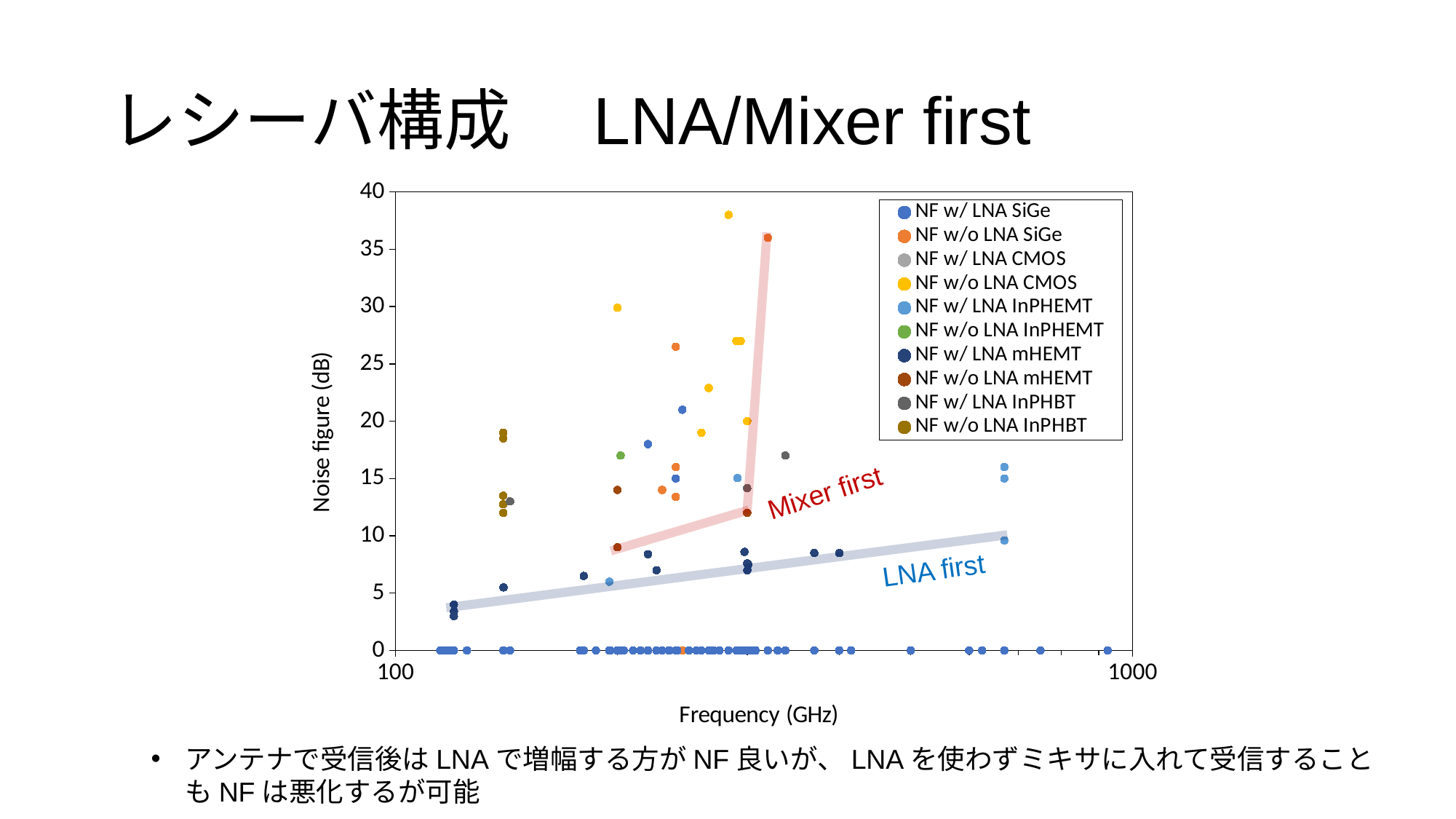

# レシーバ構成　LNA/Mixer first

### Chart

| Category | NF w/ LNA SiGe | NF w/o LNA SiGe | NF w/ LNA CMOS | NF w/o LNA CMOS | NF w/ LNA InPHEMT | NF w/o LNA InPHEMT | NF w/ LNA mHEMT | NF w/o LNA mHEMT | NF w/ LNA InPHBT | NF w/o LNA InPHBT |
|---|---|---|---|---|---|---|---|---|---|---|
Mixer first
LNA first
アンテナで受信後はLNAで増幅する方がNF良いが、LNAを使わずミキサに入れて受信することもNFは悪化するが可能